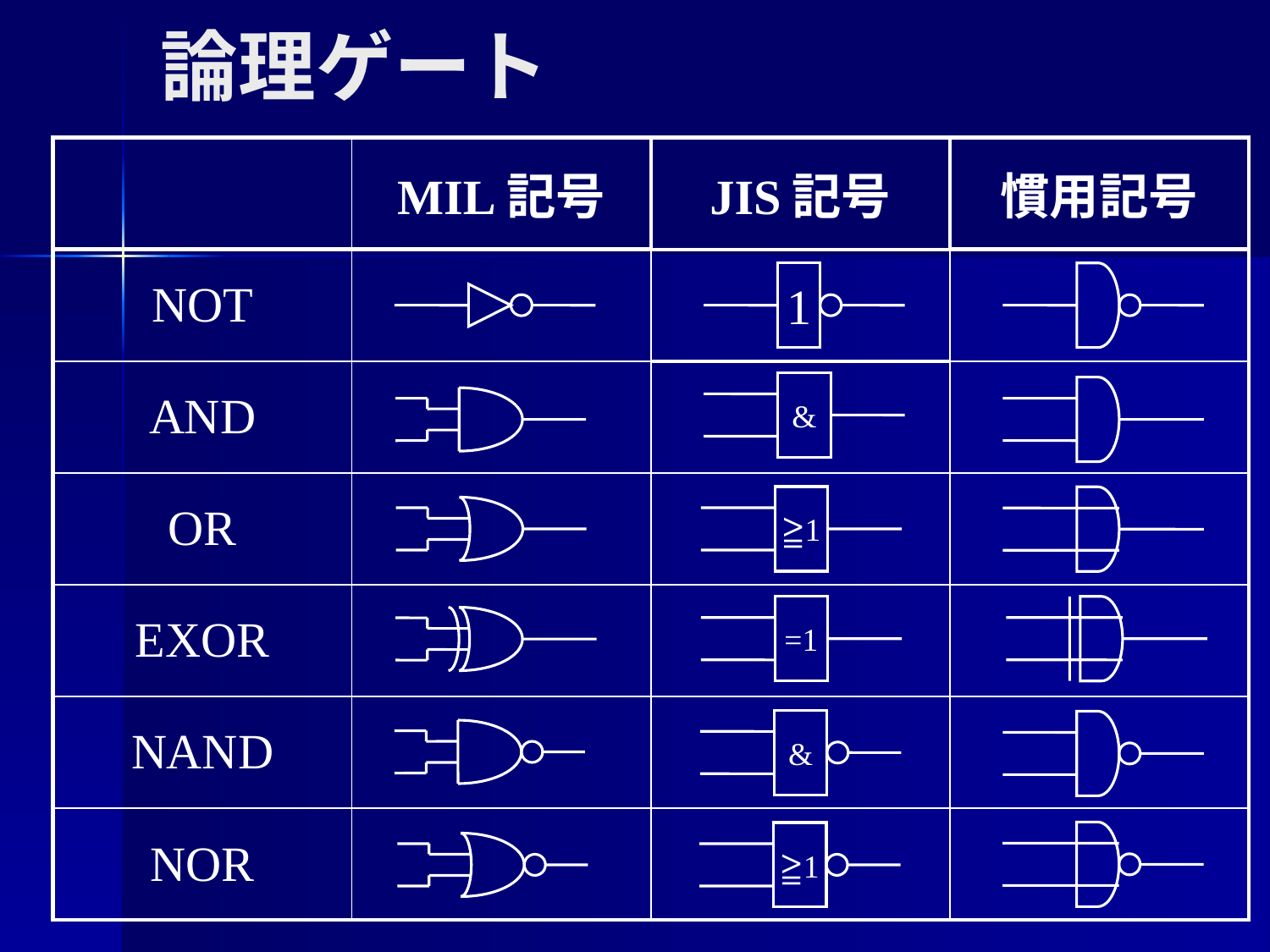

# 論理ゲート
|  | MIL記号 | JIS記号 | 慣用記号 |
| --- | --- | --- | --- |
| NOT |  |  |  |
| AND |  |  |  |
| OR |  |  |  |
| EXOR |  |  |  |
| NAND |  |  |  |
| NOR |  |  |  |
1

&

≧1

=1

&

≧1